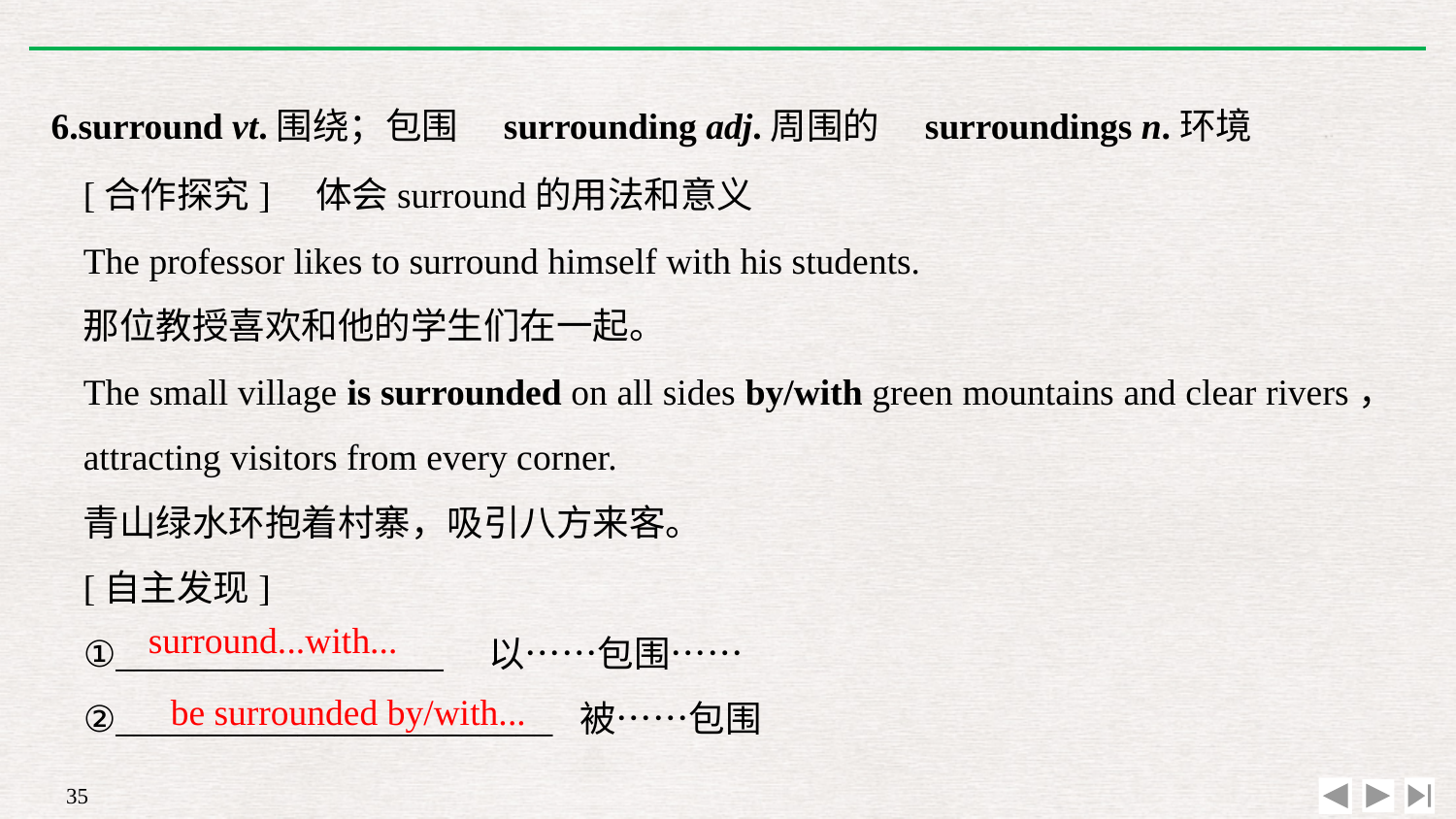

6.surround vt.围绕；包围　surrounding adj.周围的　surroundings n.环境
[合作探究]　体会surround的用法和意义
The professor likes to surround himself with his students.
那位教授喜欢和他的学生们在一起。
The small village is surrounded on all sides by/with green mountains and clear rivers，attracting visitors from every corner.
青山绿水环抱着村寨，吸引八方来客。
[自主发现]
①__________________　以……包围……
②________________________  被……包围
surround...with...
be surrounded by/with...